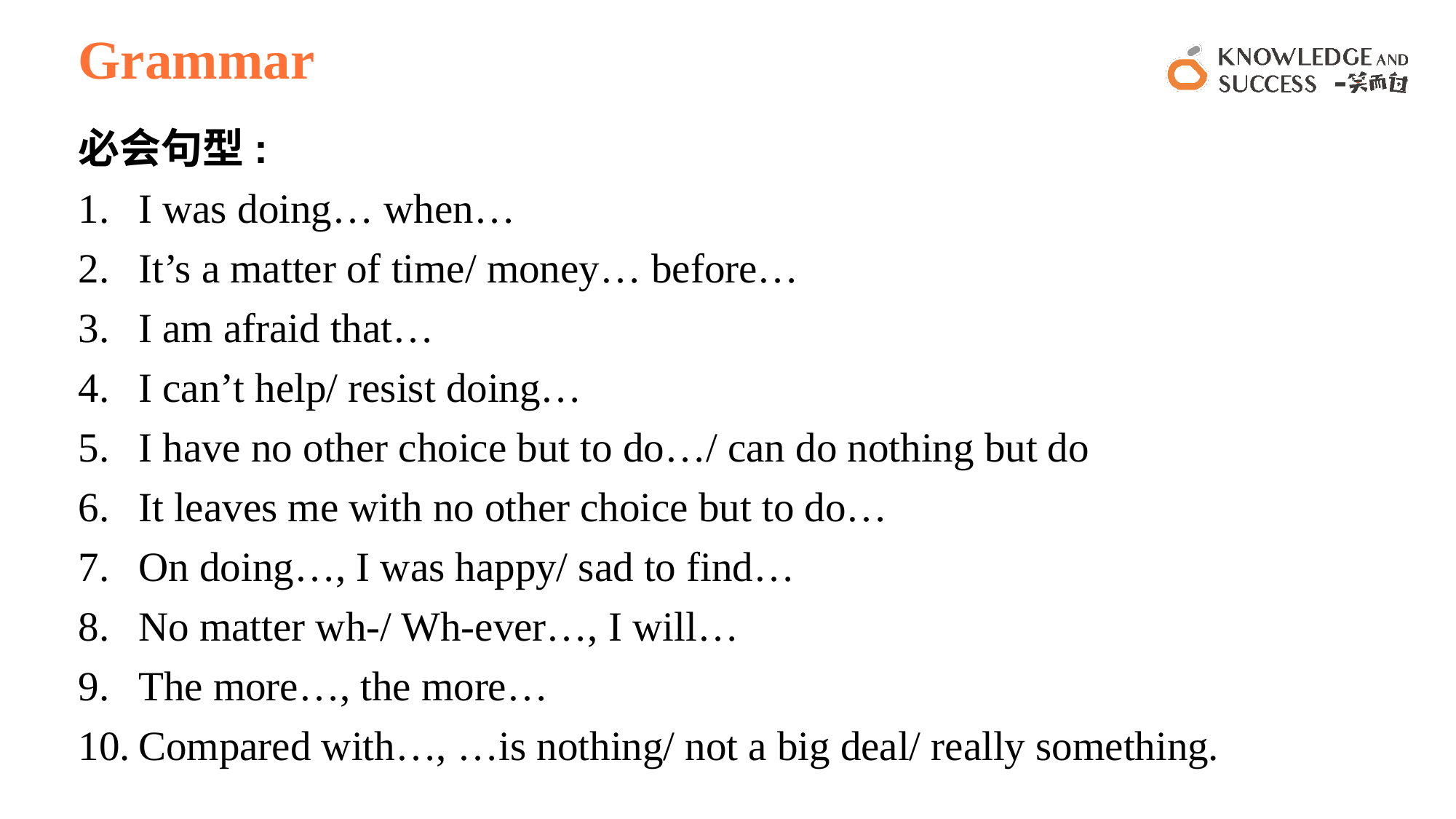

# Grammar
必会句型:
I was doing… when…
It’s a matter of time/ money… before…
I am afraid that…
I can’t help/ resist doing…
I have no other choice but to do…/ can do nothing but do
It leaves me with no other choice but to do…
On doing…, I was happy/ sad to find…
No matter wh-/ Wh-ever…, I will…
The more…, the more…
Compared with…, …is nothing/ not a big deal/ really something.